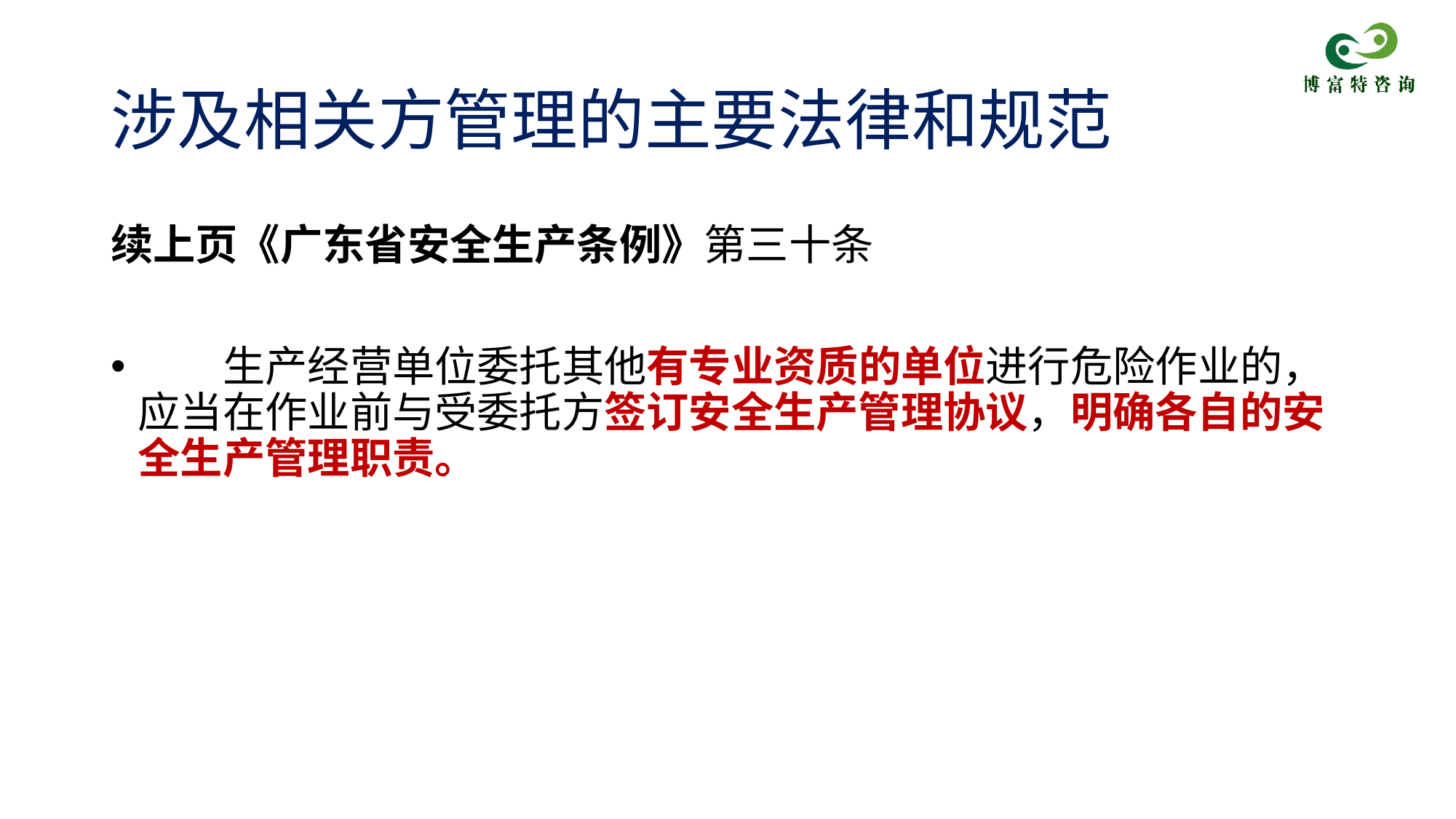

# 涉及相关方管理的主要法律和规范
续上页《广东省安全生产条例》第三十条

　　生产经营单位委托其他有专业资质的单位进行危险作业的，应当在作业前与受委托方签订安全生产管理协议，明确各自的安全生产管理职责。